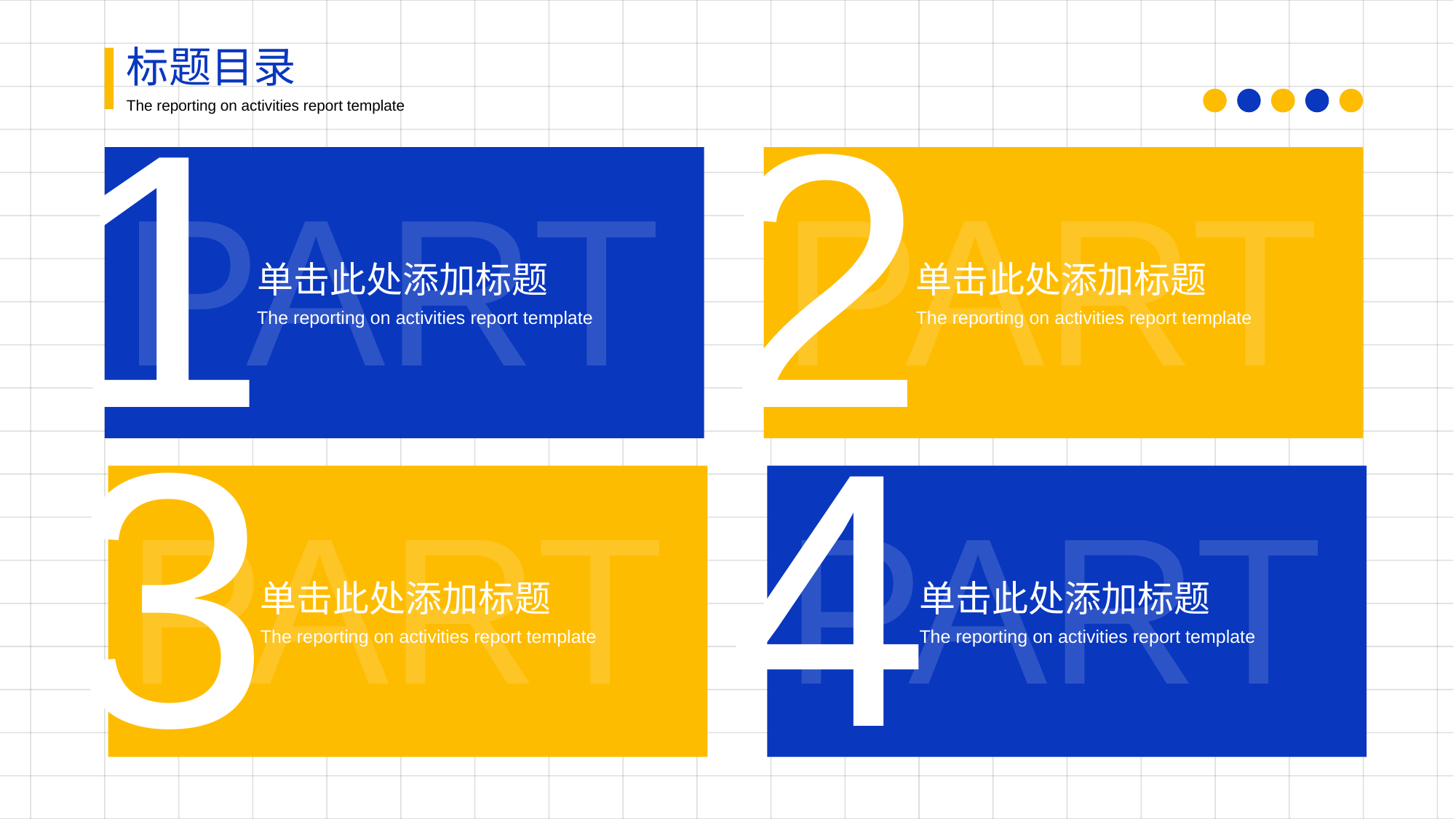

标题目录
The reporting on activities report template

1

PART
单击此处添加标题
The reporting on activities report template
2

PART
单击此处添加标题
The reporting on activities report template

3

PART
单击此处添加标题
The reporting on activities report template
4

PART
单击此处添加标题
The reporting on activities report template